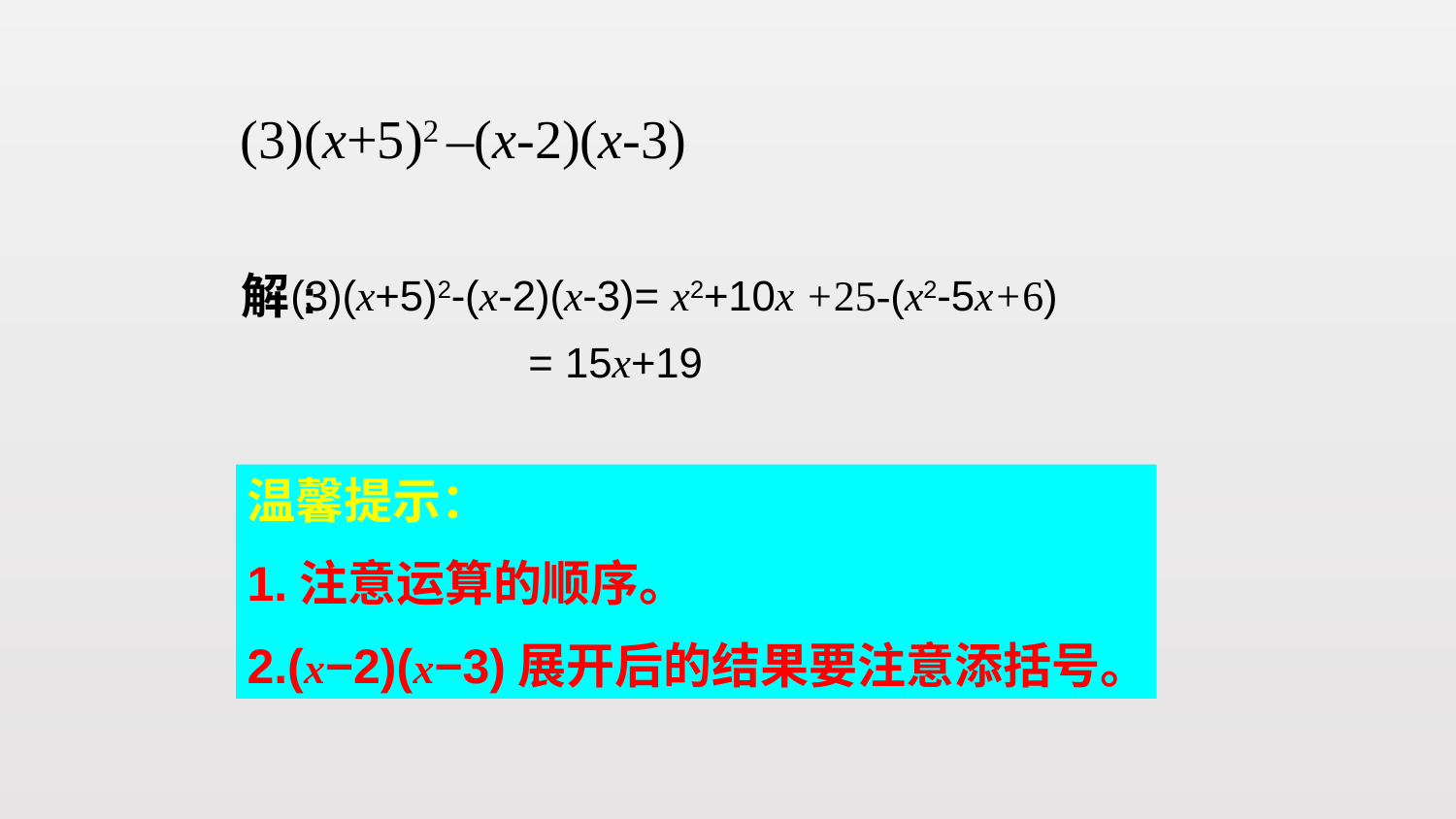

(3)(x+5)2 –(x-2)(x-3)
解:
  (3)(x+5)2-(x-2)(x-3)= x2+10x +25-(x2-5x+6)
                      = 15x+19
温馨提示：
1.注意运算的顺序。
2.(x−2)(x−3)展开后的结果要注意添括号。